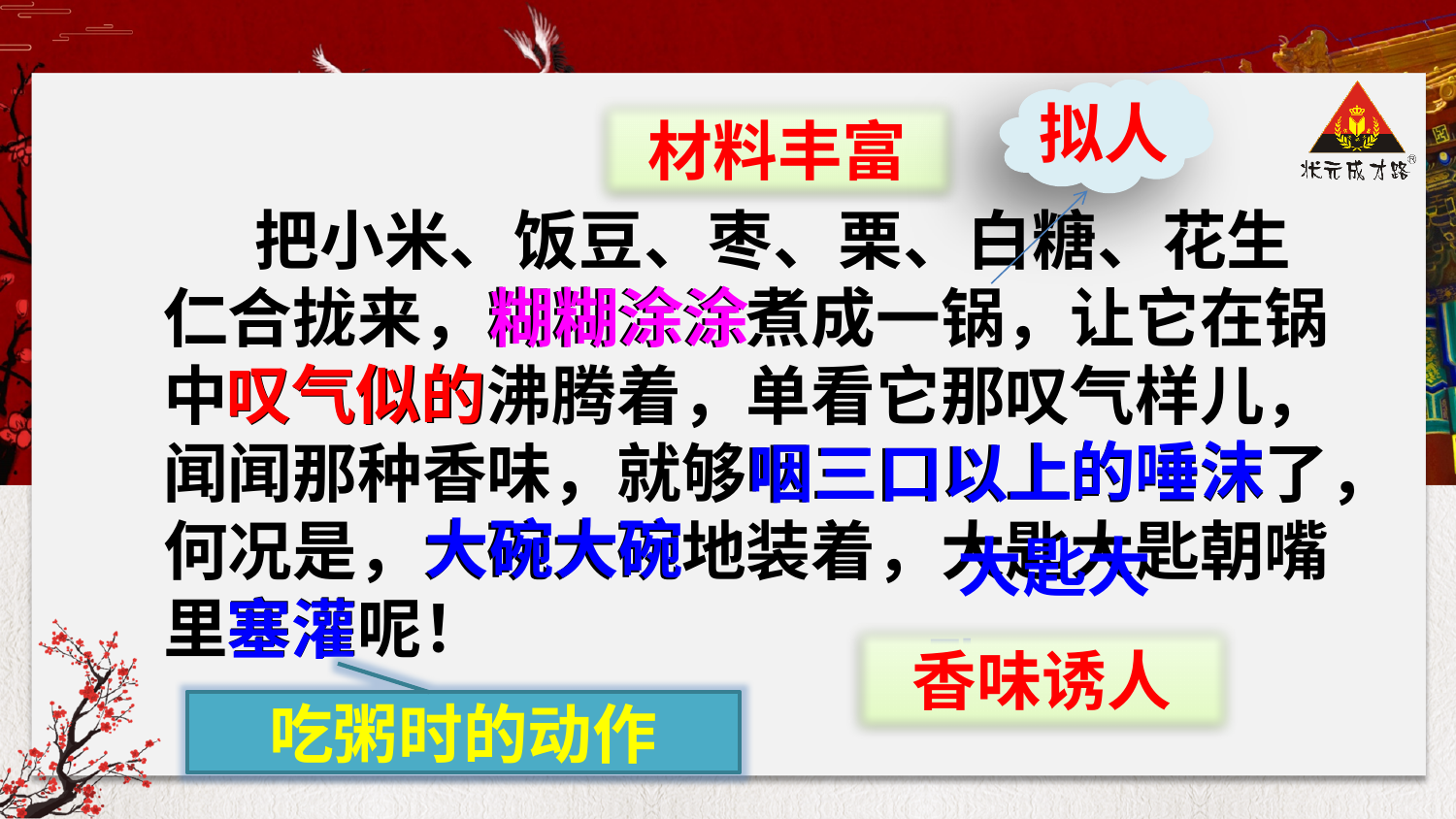

拟人
材料丰富
   把小米、饭豆、枣、栗、白糖、花生仁合拢来，糊糊涂涂煮成一锅，让它在锅中叹气似的沸腾着，单看它那叹气样儿，闻闻那种香味，就够咽三口以上的唾沫了，何况是，大碗大碗地装着，大匙大匙朝嘴里塞灌呢！
糊糊涂涂
叹气似的
的唾沫
咽三口以上
大匙大匙
大碗大碗
塞灌
香味诱人
吃粥时的动作